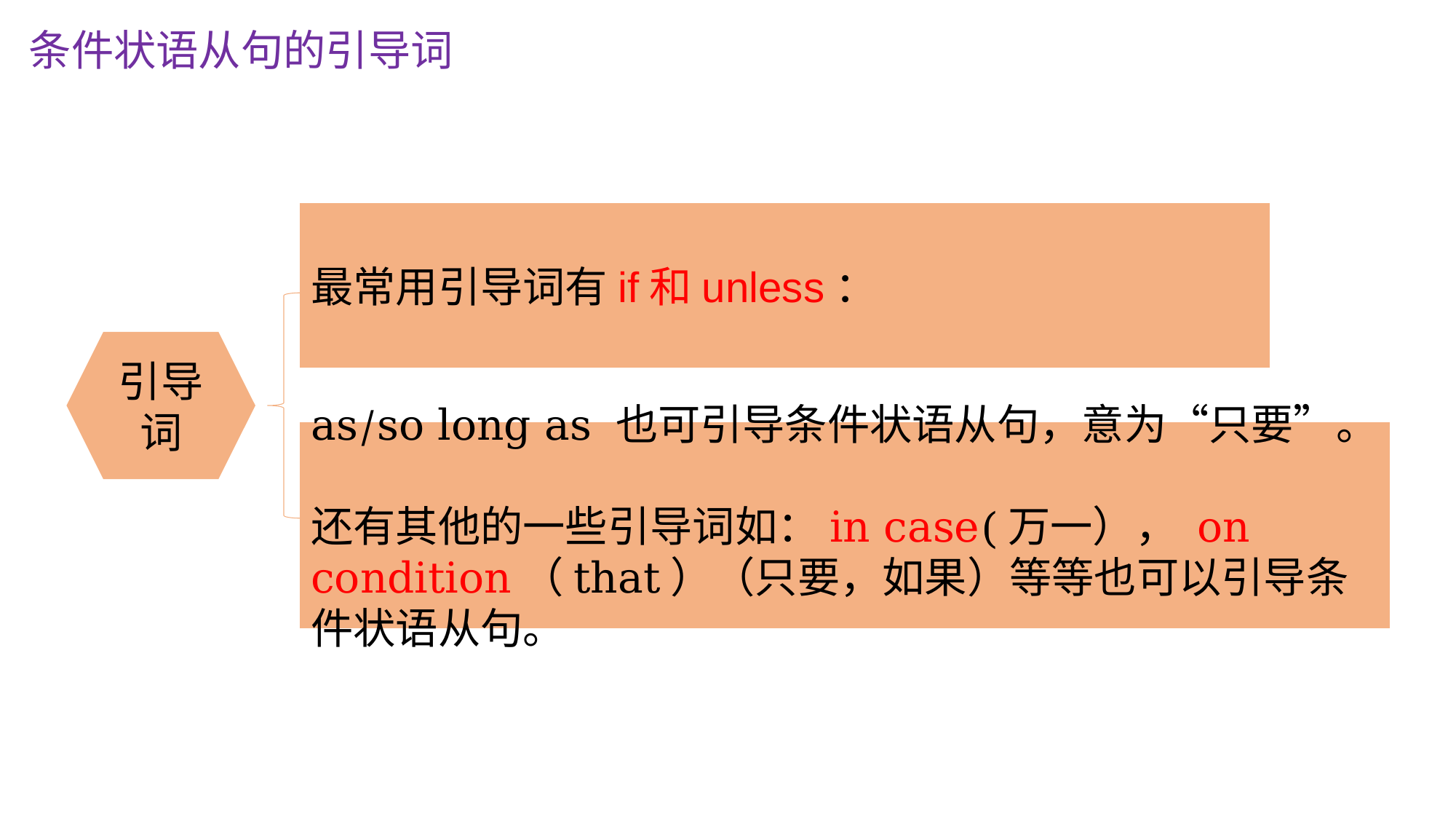

条件状语从句的引导词

最常用引导词有if和unless：

引导词
as/so long as 也可引导条件状语从句，意为“只要”。

还有其他的一些引导词如：in case(万一）， on condition（that）（只要，如果）等等也可以引导条件状语从句。